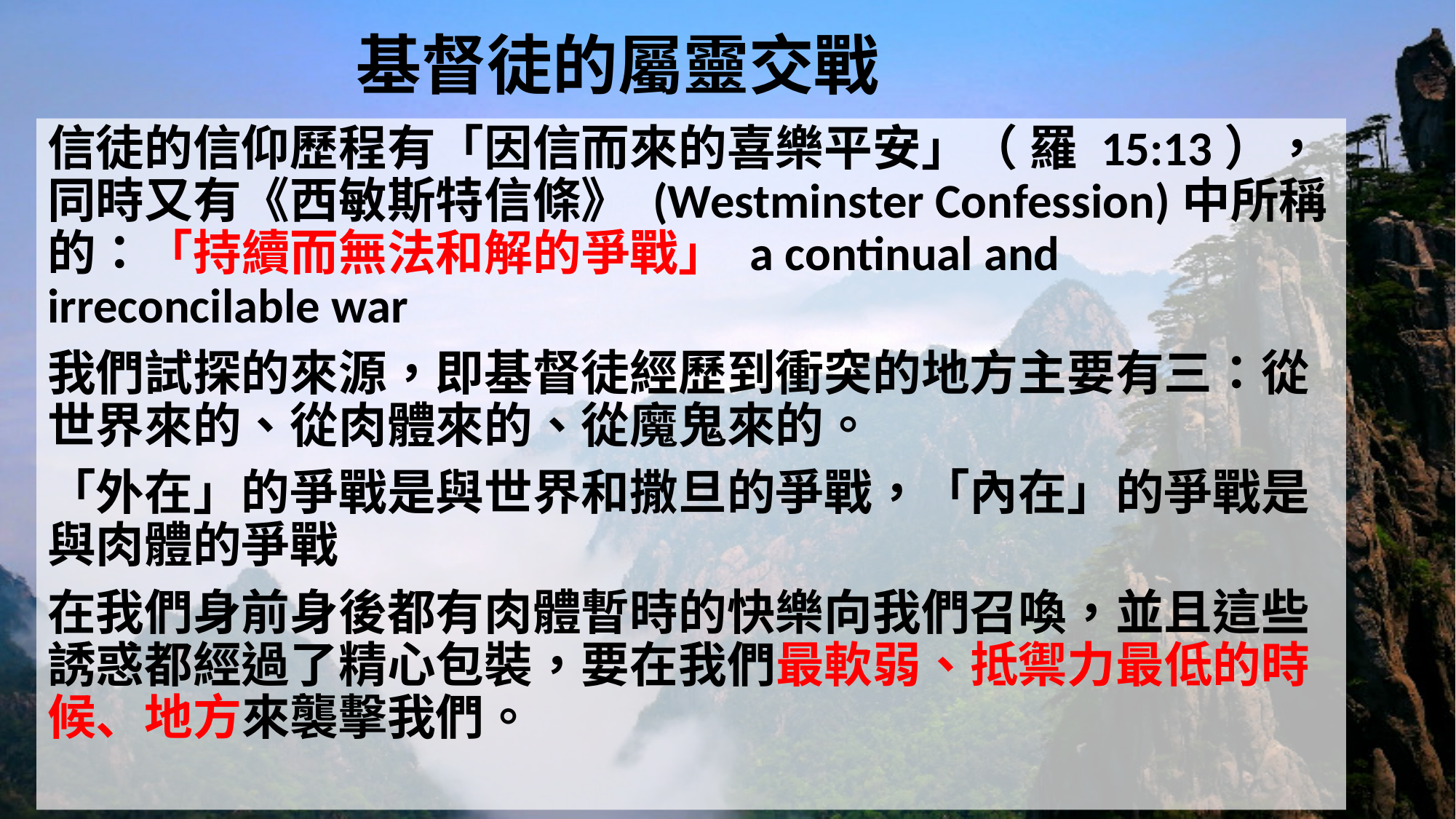

# 基督徒的屬靈交戰
信徒的信仰歷程有「因信而來的喜樂平安」（ 羅 15:13）， 同時又有《西敏斯特信條》 (Westminster Confession)中所稱的：「持續而無法和解的爭戰」 a continual and irreconcilable war
我們試探的來源，即基督徒經歷到衝突的地方主要有三：從世界來的、從肉體來的、從魔鬼來的。
「外在」的爭戰是與世界和撒旦的爭戰，「內在」的爭戰是與肉體的爭戰
在我們身前身後都有肉體暫時的快樂向我們召喚，並且這些誘惑都經過了精心包裝，要在我們最軟弱、抵禦力最低的時候、地方來襲擊我們。